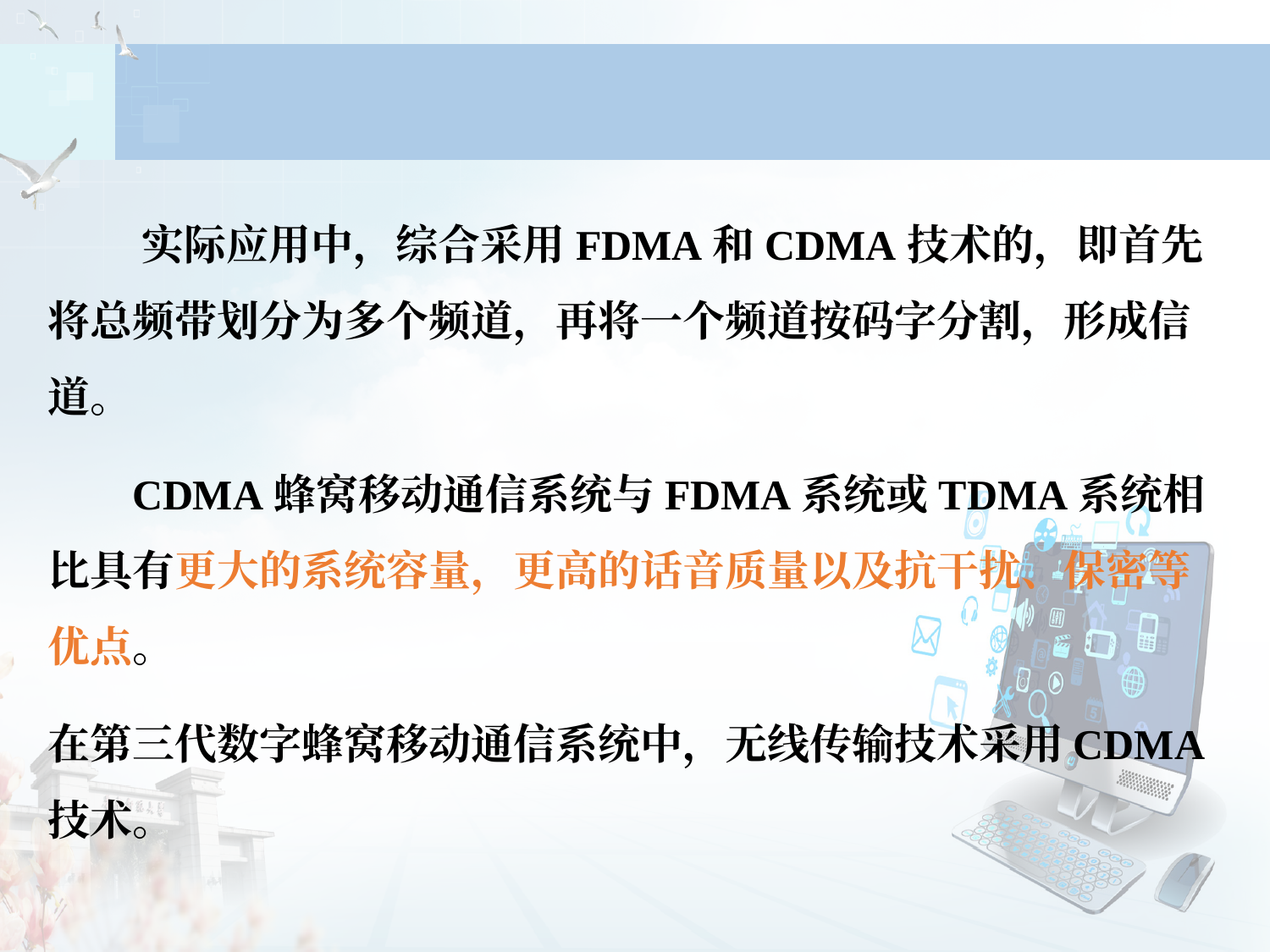

实际应用中，综合采用FDMA和CDMA技术的，即首先将总频带划分为多个频道，再将一个频道按码字分割，形成信道。
        CDMA蜂窝移动通信系统与FDMA系统或TDMA系统相比具有更大的系统容量，更高的话音质量以及抗干扰、保密等优点。
在第三代数字蜂窝移动通信系统中，无线传输技术采用CDMA技术。